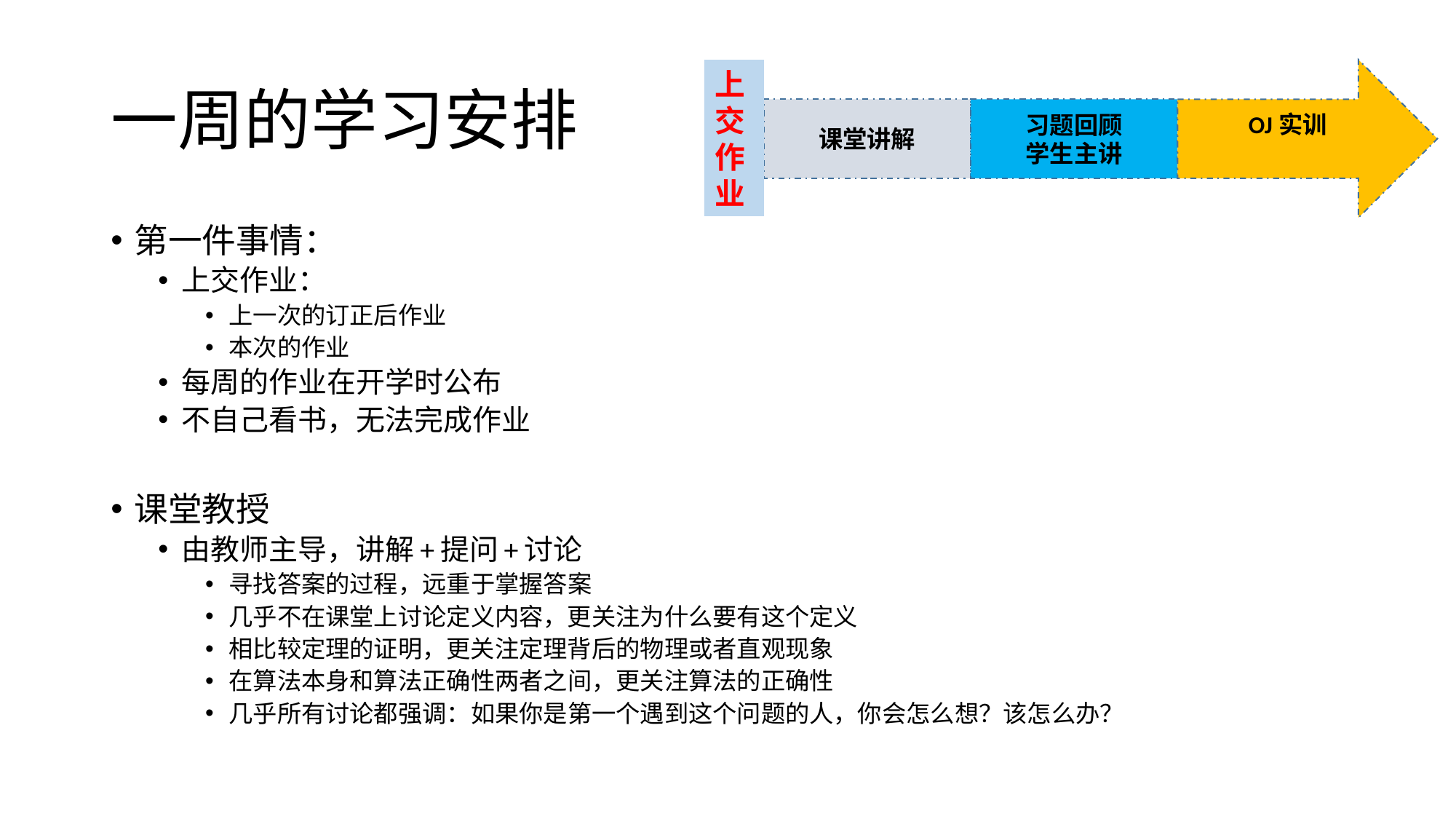

# 一周的学习安排
上交作业
OJ实训

课堂讲解
习题回顾
学生主讲
第一件事情：
上交作业：
上一次的订正后作业
本次的作业
每周的作业在开学时公布
不自己看书，无法完成作业

课堂教授
由教师主导，讲解+提问+讨论
寻找答案的过程，远重于掌握答案
几乎不在课堂上讨论定义内容，更关注为什么要有这个定义
相比较定理的证明，更关注定理背后的物理或者直观现象
在算法本身和算法正确性两者之间，更关注算法的正确性
几乎所有讨论都强调：如果你是第一个遇到这个问题的人，你会怎么想？该怎么办？